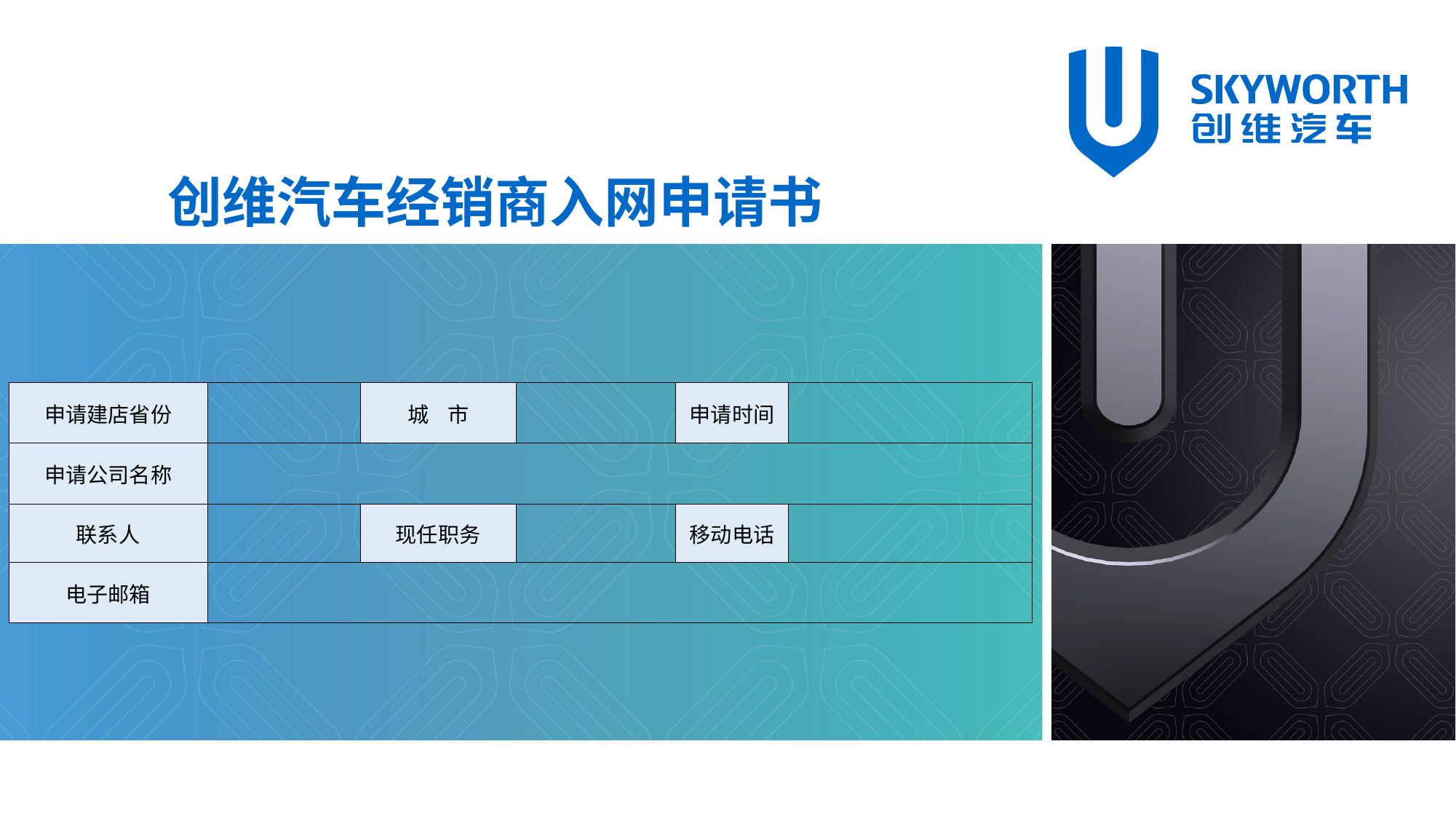

创维汽车经销商入网申请书
| 申请建店省份 |  | 城 市 |  | 申请时间 |  |
| --- | --- | --- | --- | --- | --- |
| 申请公司名称 |  |  |  |  |  |
| 联系人 |  | 现任职务 |  | 移动电话 |  |
| 电子邮箱 |  |  |  |  |  |